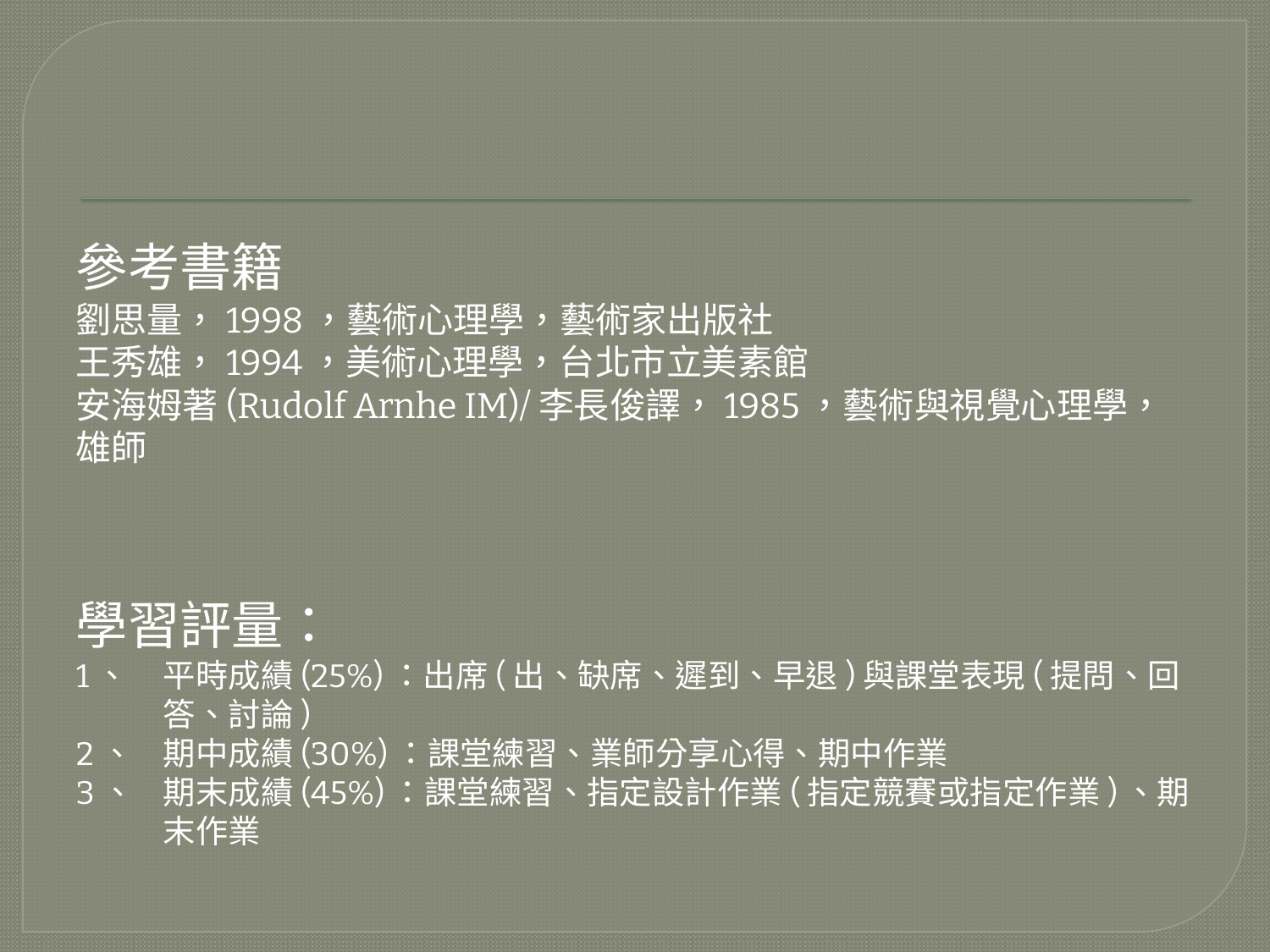

#
參考書籍
劉思量，1998，藝術心理學，藝術家出版社
王秀雄，1994，美術心理學，台北市立美素館
安海姆著(Rudolf Arnhe IM)/李長俊譯，1985，藝術與視覺心理學，雄師

學習評量：
1、	平時成績(25%)：出席(出、缺席、遲到、早退)與課堂表現(提問、回答、討論)
2、	期中成績(30%)：課堂練習、業師分享心得、期中作業
3、	期末成績(45%)：課堂練習、指定設計作業(指定競賽或指定作業)、期末作業